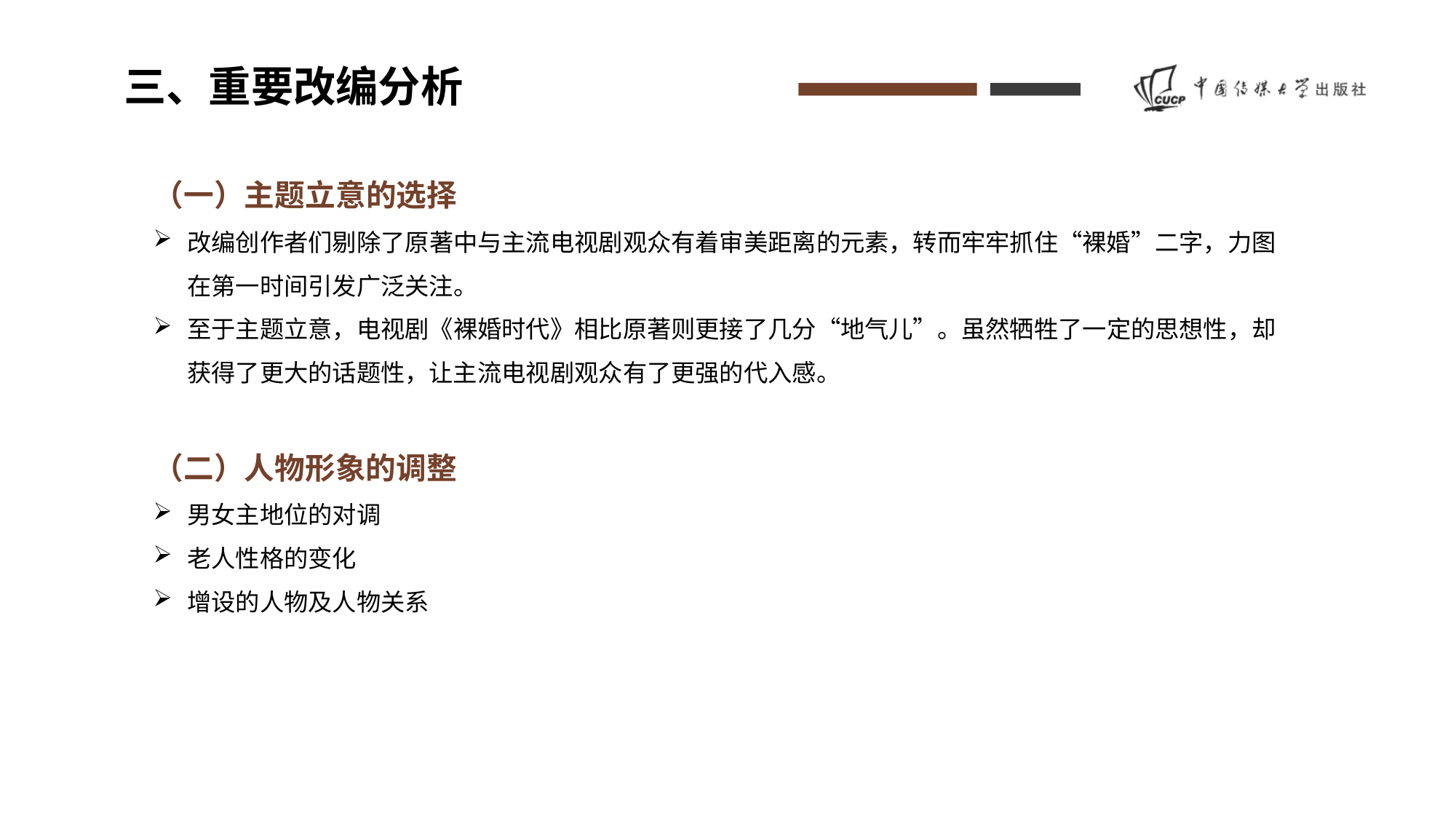

三、重要改编分析

（一）主题立意的选择
改编创作者们剔除了原著中与主流电视剧观众有着审美距离的元素，转而牢牢抓住“裸婚”二字，力图在第一时间引发广泛关注。
至于主题立意，电视剧《裸婚时代》相比原著则更接了几分“地气儿”。虽然牺牲了一定的思想性，却获得了更大的话题性，让主流电视剧观众有了更强的代入感。

（二）人物形象的调整
男女主地位的对调
老人性格的变化
增设的人物及人物关系